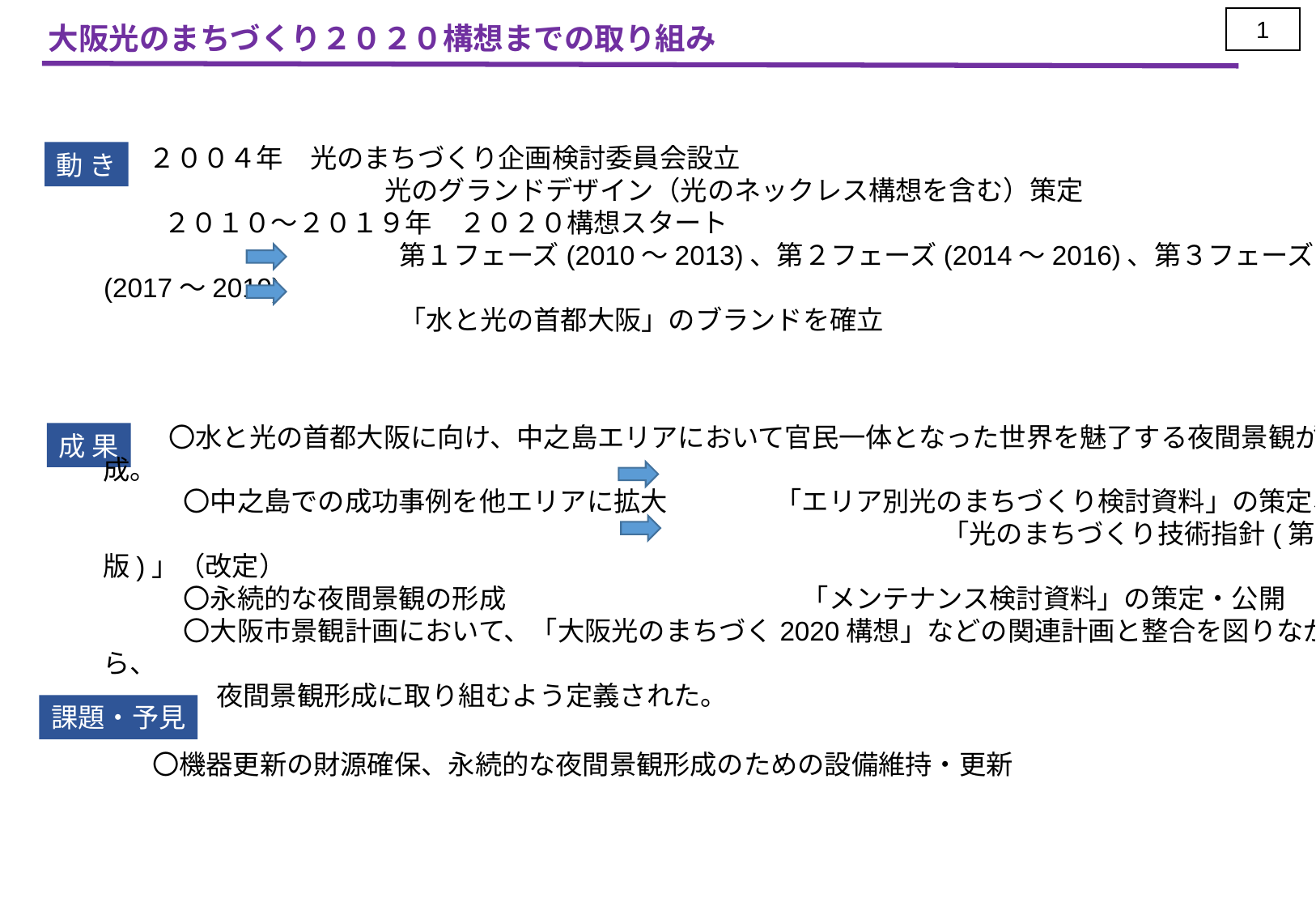

1
大阪光のまちづくり２０２０構想までの取り組み
　   ２００４年　光のまちづくり企画検討委員会設立
　　　　　　　　　　  光のグランドデザイン（光のネックレス構想を含む）策定
　　 ２０１０～２０１９年　２０２０構想スタート
　　　　　　　　　　　第１フェーズ(2010～2013)、第２フェーズ(2014～2016)、第３フェーズ(2017～2019)
　　　　　　　　　　　「水と光の首都大阪」のブランドを確立
動 き

　  　〇水と光の首都大阪に向け、中之島エリアにおいて官民一体となった世界を魅了する夜間景観が形成。
　　　〇中之島での成功事例を他エリアに拡大　　　　「エリア別光のまちづくり検討資料」の策定、
　　　　　　　　　　　　　　　　　　　　　　　　　　　　　　　 「光のまちづくり技術指針(第２版)」（改定）
　　　〇永続的な夜間景観の形成　　　　　　　　　　　「メンテナンス検討資料」の策定・公開
　　　〇大阪市景観計画において、「大阪光のまちづく2020構想」などの関連計画と整合を図りながら、
　　　　 夜間景観形成に取り組むよう定義された。
成 果

課題・予見
〇機器更新の財源確保、永続的な夜間景観形成のための設備維持・更新